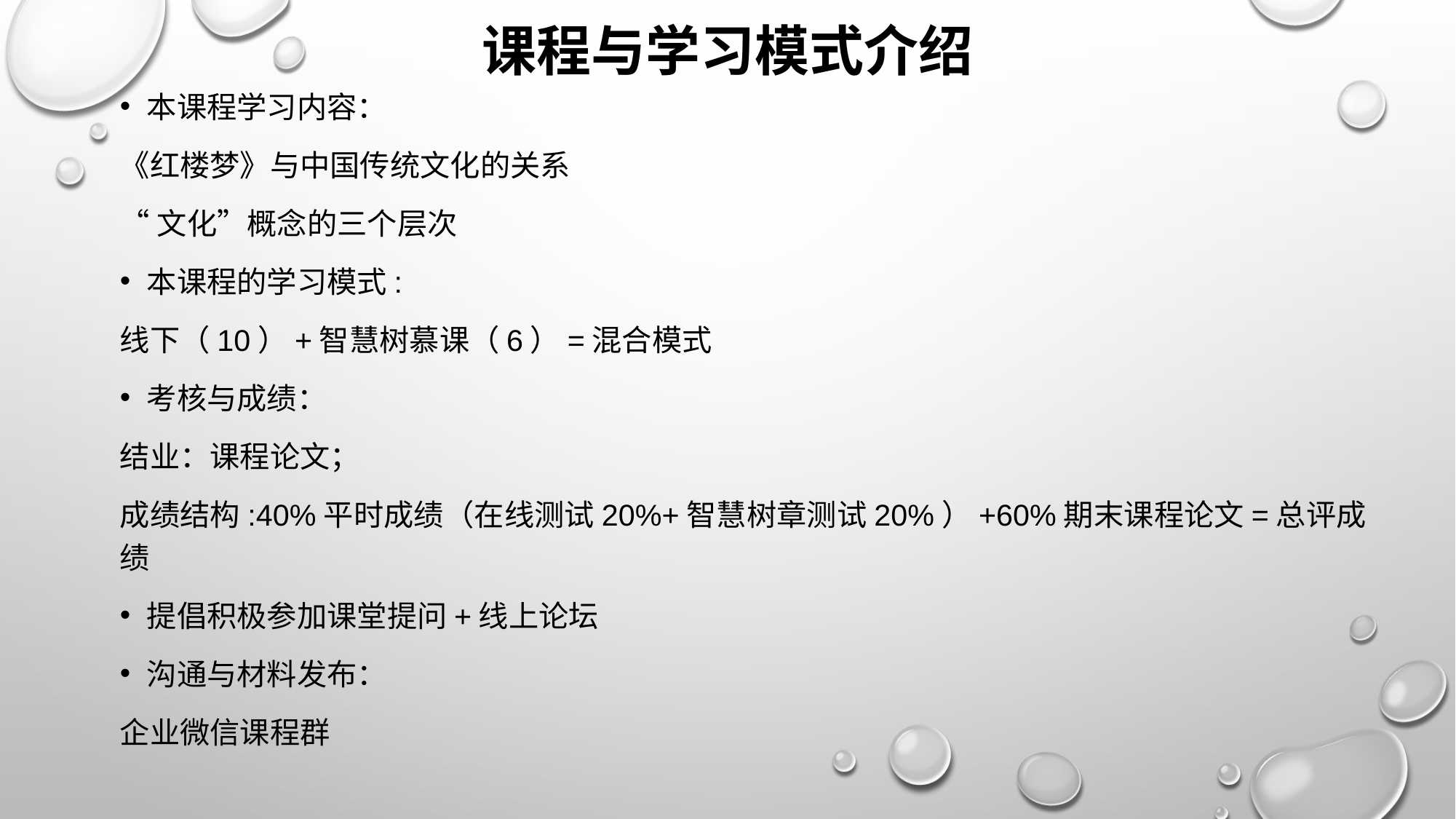

# 课程与学习模式介绍
本课程学习内容：
《红楼梦》与中国传统文化的关系
“文化”概念的三个层次
本课程的学习模式:
线下（10）+智慧树慕课（6）=混合模式
考核与成绩：
结业：课程论文；
成绩结构:40%平时成绩（在线测试20%+智慧树章测试20%）+60%期末课程论文=总评成绩
提倡积极参加课堂提问+线上论坛
沟通与材料发布：
企业微信课程群